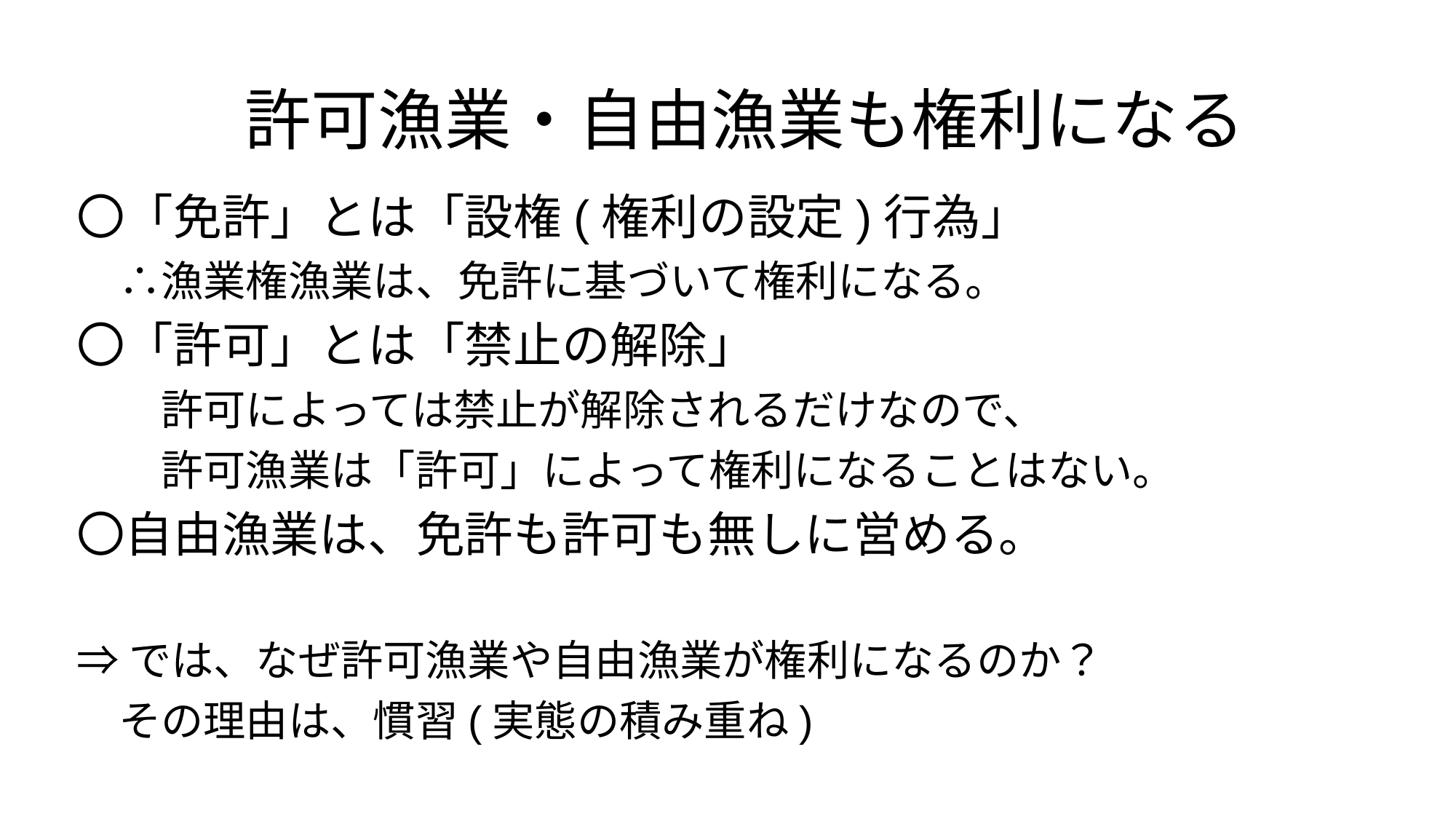

# 許可漁業・自由漁業も権利になる
〇「免許」とは「設権(権利の設定)行為」
　∴漁業権漁業は、免許に基づいて権利になる。
〇「許可」とは「禁止の解除」
　　許可によっては禁止が解除されるだけなので、
　　許可漁業は「許可」によって権利になることはない。
〇自由漁業は、免許も許可も無しに営める。

⇒では、なぜ許可漁業や自由漁業が権利になるのか？
　その理由は、慣習(実態の積み重ね)